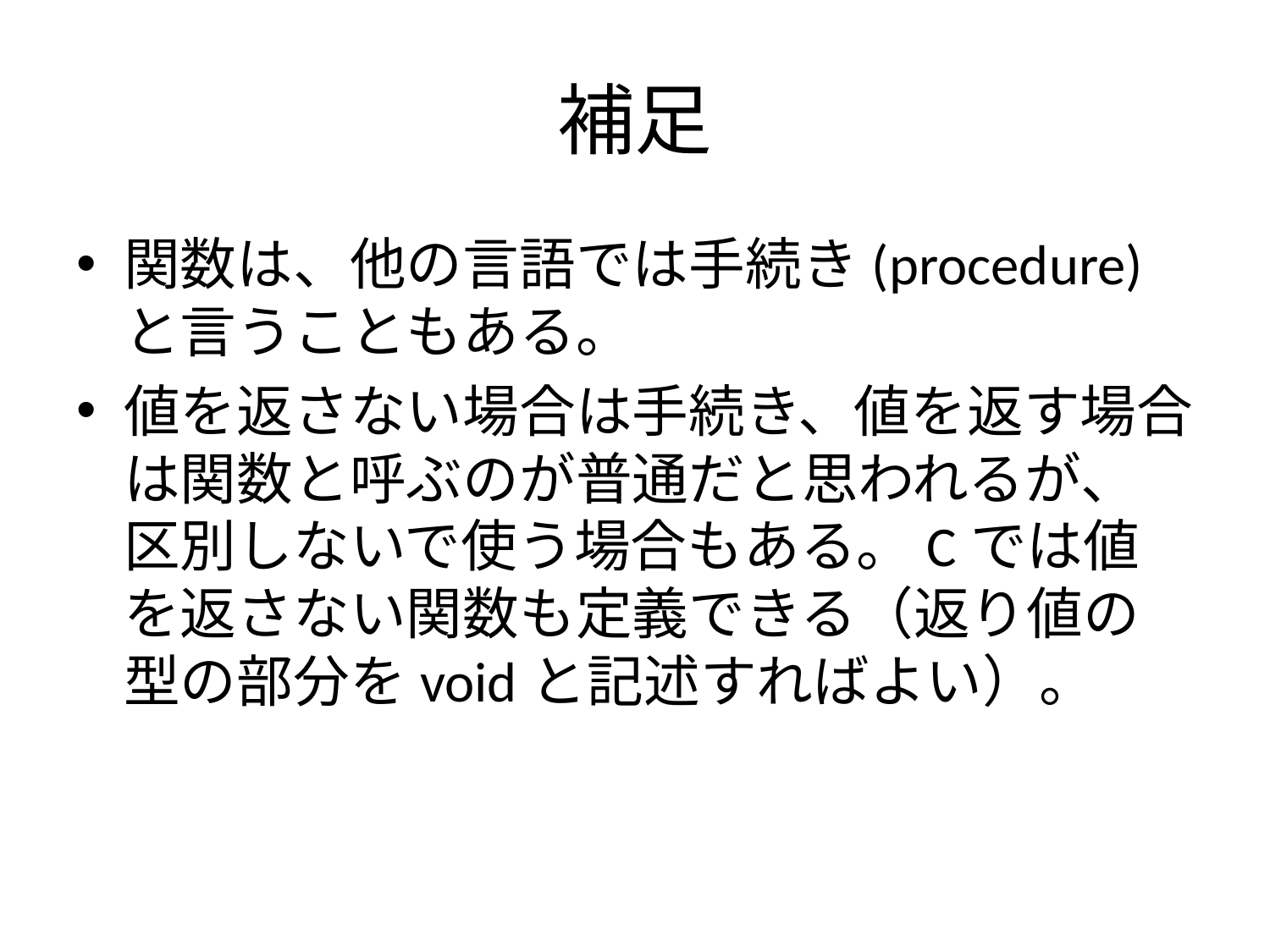

# 補足
関数は、他の言語では手続き(procedure)と言うこともある。
値を返さない場合は手続き、値を返す場合は関数と呼ぶのが普通だと思われるが、区別しないで使う場合もある。Cでは値を返さない関数も定義できる（返り値の型の部分をvoidと記述すればよい）。